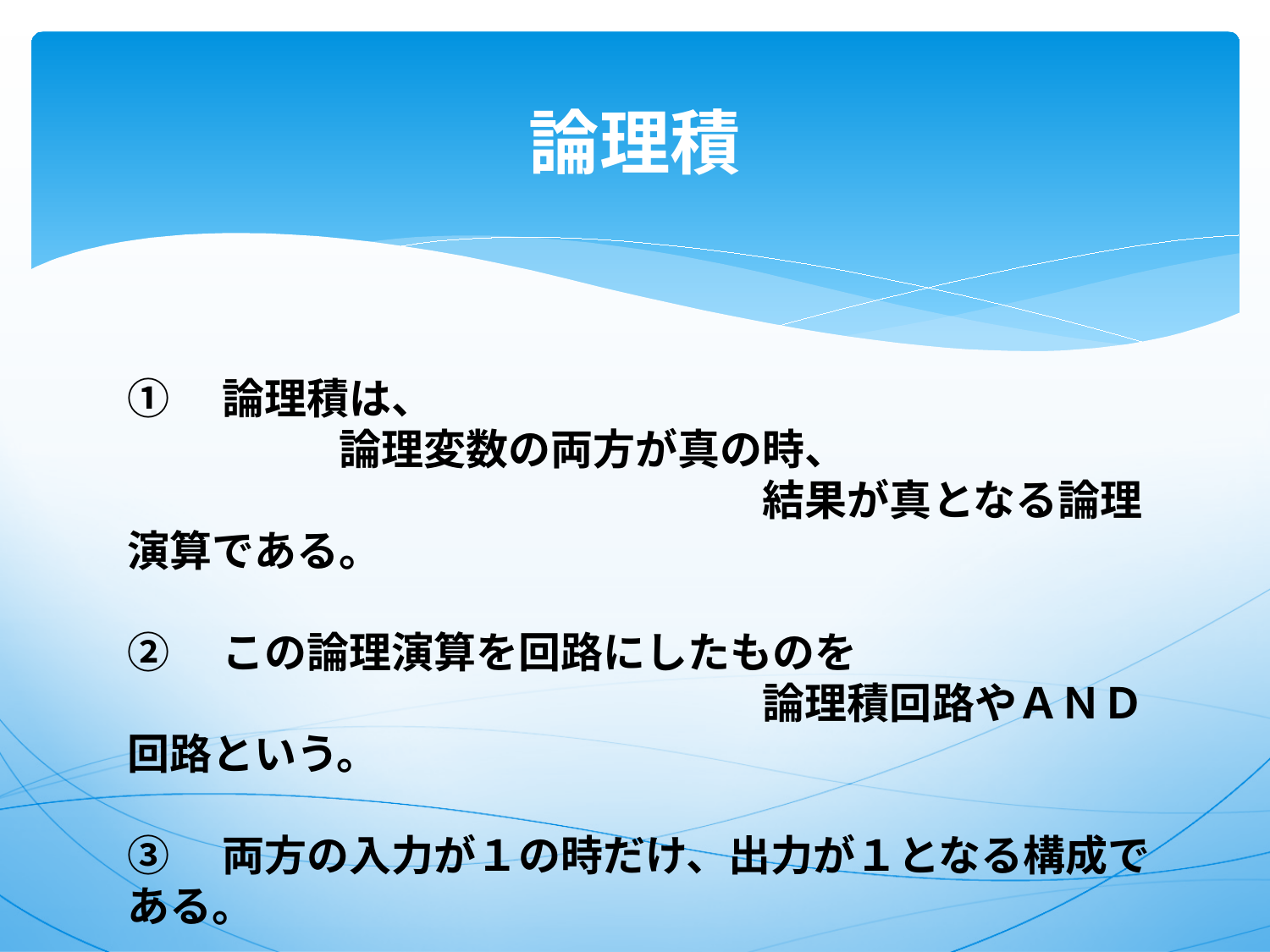

# 論理積
①　論理積は、
　　　　　論理変数の両方が真の時、
　　　　　　　　　　　　　　　結果が真となる論理演算である。

②　この論理演算を回路にしたものを
　　　　　　　　　　　　　　　論理積回路やＡＮＤ回路という。

③　両方の入力が１の時だけ、出力が１となる構成である。